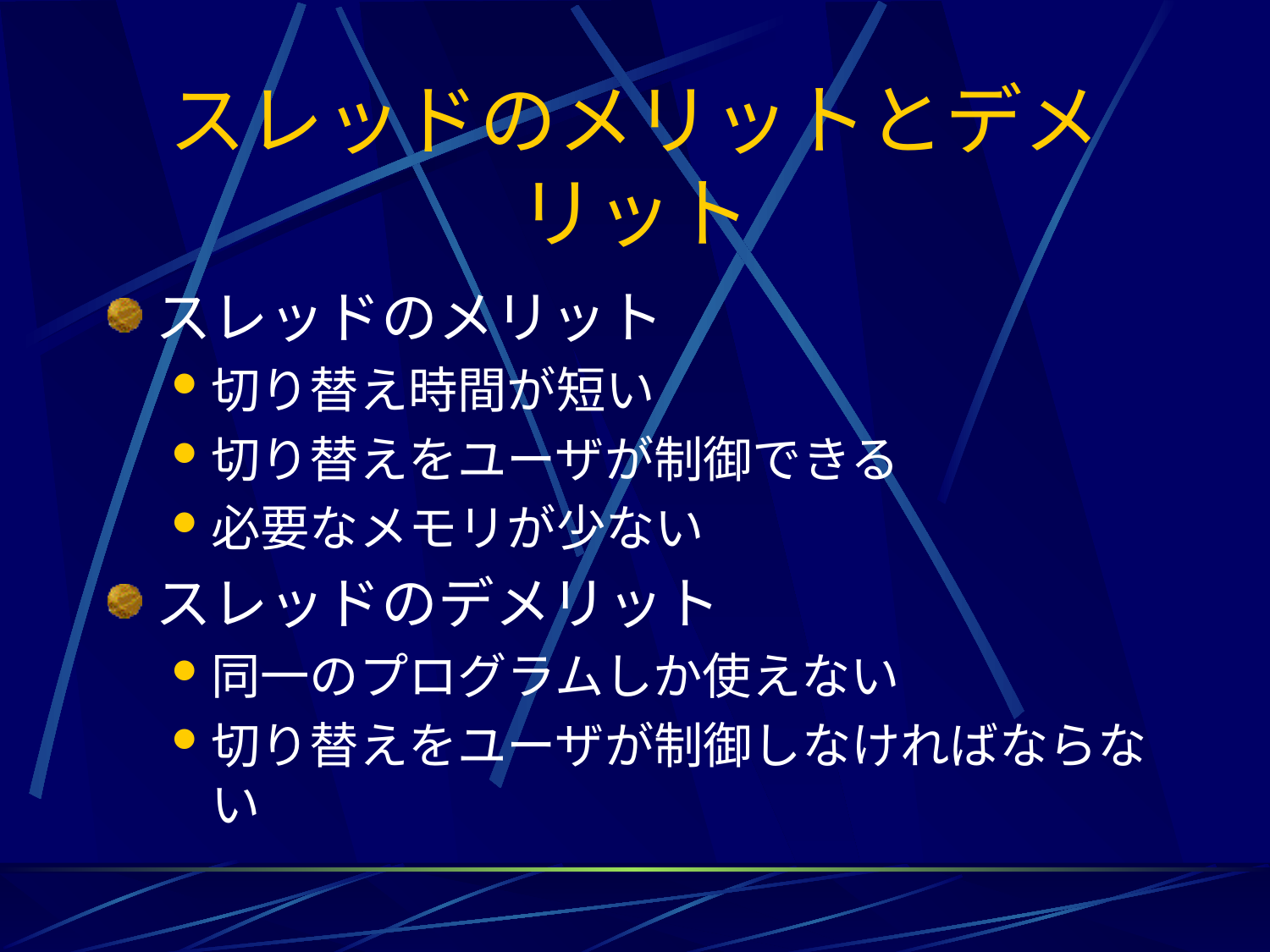

# スレッドのメリットとデメリット
スレッドのメリット
切り替え時間が短い
切り替えをユーザが制御できる
必要なメモリが少ない
スレッドのデメリット
同一のプログラムしか使えない
切り替えをユーザが制御しなければならない